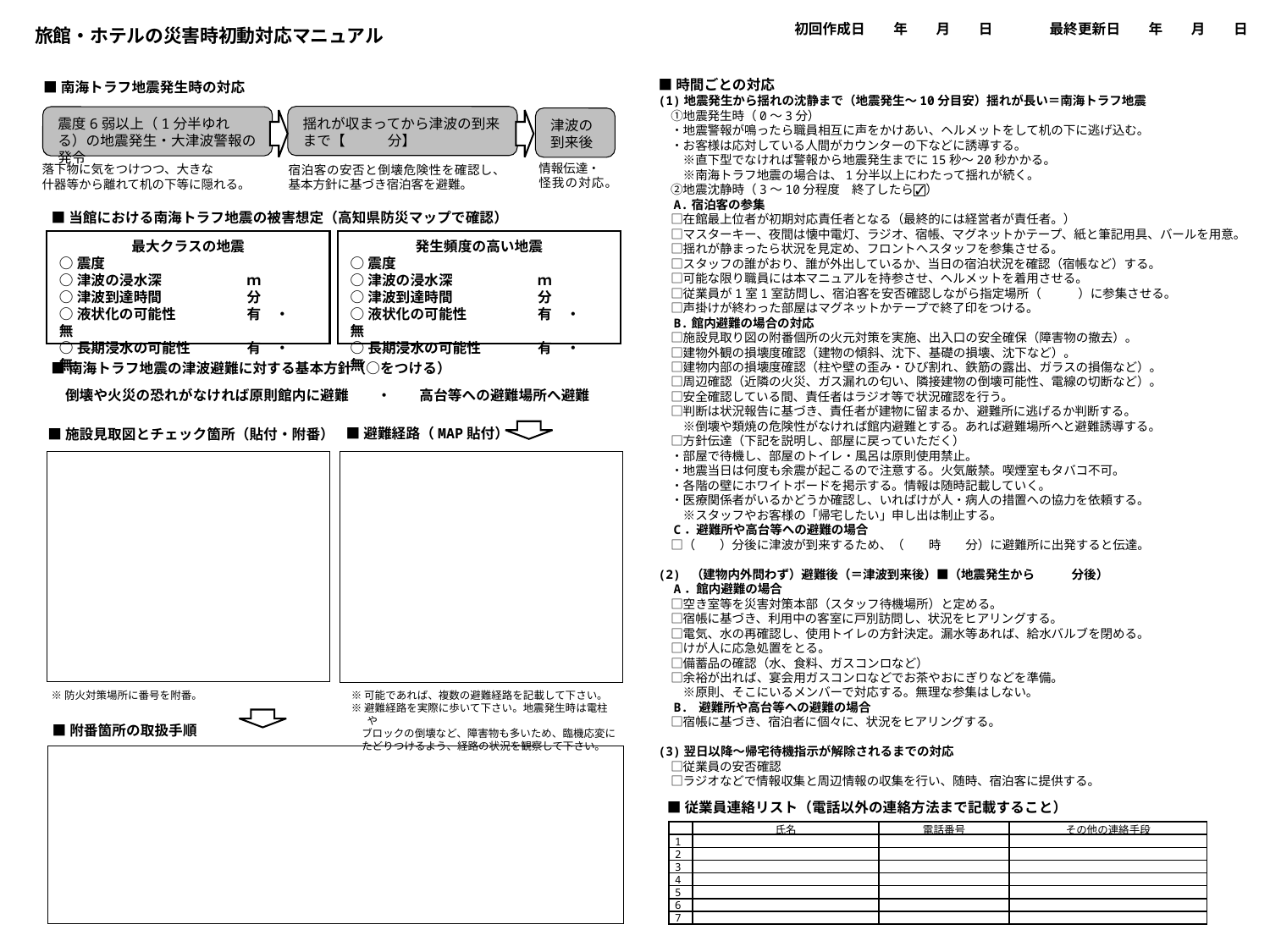

■施設見取り図とチェック箇所（防火対策用）

初回作成日　　年　　月　　日　　　　最終更新日　　年　　月　　日
旅館・ホテルの災害時初動対応マニュアル
■時間ごとの対応
(1)地震発生から揺れの沈静まで（地震発生～10分目安）揺れが長い＝南海トラフ地震
　①地震発生時（0～3分）
　・地震警報が鳴ったら職員相互に声をかけあい、ヘルメットをして机の下に逃げ込む。
　・お客様は応対している人間がカウンターの下などに誘導する。
　　※直下型でなければ警報から地震発生までに15秒～20秒かかる。
　　※南海トラフ地震の場合は、1分半以上にわたって揺れが続く。
　②地震沈静時（3～10分程度　終了したら☑）
　A.宿泊客の参集
　□在館最上位者が初期対応責任者となる（最終的には経営者が責任者。）
　□マスターキー、夜間は懐中電灯、ラジオ、宿帳、マグネットかテープ、紙と筆記用具、バールを用意。
　□揺れが静まったら状況を見定め、フロントへスタッフを参集させる。
　□スタッフの誰がおり、誰が外出しているか、当日の宿泊状況を確認（宿帳など）する。
　□可能な限り職員には本マニュアルを持参させ、ヘルメットを着用させる。
　□従業員が1室1室訪問し、宿泊客を安否確認しながら指定場所（　　　）に参集させる。
　□声掛けが終わった部屋はマグネットかテープで終了印をつける。
　B.館内避難の場合の対応
　□施設見取り図の附番個所の火元対策を実施、出入口の安全確保（障害物の撤去）。
　□建物外観の損壊度確認（建物の傾斜、沈下、基礎の損壊、沈下など）。
　□建物内部の損壊度確認（柱や壁の歪み・ひび割れ、鉄筋の露出、ガラスの損傷など）。
　□周辺確認（近隣の火災、ガス漏れの匂い、隣接建物の倒壊可能性、電線の切断など）。
　□安全確認している間、責任者はラジオ等で状況確認を行う。
　□判断は状況報告に基づき、責任者が建物に留まるか、避難所に逃げるか判断する。
　　※倒壊や類焼の危険性がなければ館内避難とする。あれば避難場所へと避難誘導する。
　□方針伝達（下記を説明し、部屋に戻っていただく）
　・部屋で待機し、部屋のトイレ・風呂は原則使用禁止。
　・地震当日は何度も余震が起こるので注意する。火気厳禁。喫煙室もタバコ不可。
　・各階の壁にホワイトボードを掲示する。情報は随時記載していく。
　・医療関係者がいるかどうか確認し、いればけが人・病人の措置への協力を依頼する。
　　※スタッフやお客様の「帰宅したい」申し出は制止する。
　C．避難所や高台等への避難の場合
　□（　　）分後に津波が到来するため、（　　時　　分）に避難所に出発すると伝達。

(2) （建物内外問わず）避難後（＝津波到来後）■（地震発生から　　　分後）
　A．館内避難の場合
　□空き室等を災害対策本部（スタッフ待機場所）と定める。
　□宿帳に基づき、利用中の客室に戸別訪問し、状況をヒアリングする。
　□電気、水の再確認し、使用トイレの方針決定。漏水等あれば、給水バルブを閉める。
　□けが人に応急処置をとる。
　□備蓄品の確認（水、食料、ガスコンロなど）
　□余裕が出れば、宴会用ガスコンロなどでお茶やおにぎりなどを準備。
　　※原則、そこにいるメンバーで対応する。無理な参集はしない。
　B. 避難所や高台等への避難の場合
　□宿帳に基づき、宿泊者に個々に、状況をヒアリングする。

(3)翌日以降～帰宅待機指示が解除されるまでの対応
　□従業員の安否確認
　□ラジオなどで情報収集と周辺情報の収集を行い、随時、宿泊客に提供する。
■南海トラフ地震発生時の対応
揺れが収まってから津波の到来まで【　　　分】
震度6弱以上（1分半ゆれる）の地震発生・大津波警報の発令
津波の到来後

情報伝達・
怪我の対応。
落下物に気をつけつつ、大きな
什器等から離れて机の下等に隠れる。
宿泊客の安否と倒壊危険性を確認し、基本方針に基づき宿泊客を避難。
■当館における南海トラフ地震の被害想定（高知県防災マップで確認）
最大クラスの地震
○震度
○津波の浸水深　　　　　　ｍ
○津波到達時間　　　　　　分
○液状化の可能性　　　　　有　・　無
○長期浸水の可能性　　　　有　・　無
発生頻度の高い地震
○震度
○津波の浸水深　　　　　　ｍ
○津波到達時間　　　　　　分
○液状化の可能性　　　　　有　・　無
○長期浸水の可能性　　　　有　・　無

■南海トラフ地震の津波避難に対する基本方針（○をつける）

　倒壊や火災の恐れがなければ原則館内に避難　　・　　高台等への避難場所へ避難
■避難経路（MAP貼付）
■施設見取図とチェック箇所（貼付・附番）

※防火対策場所に番号を附番。
※可能であれば、複数の避難経路を記載して下さい。
※避難経路を実際に歩いて下さい。地震発生時は電柱や
　ブロックの倒壊など、障害物も多いため、臨機応変に
　たどりつけるよう、経路の状況を観察して下さい。

■附番箇所の取扱手順

■従業員連絡リスト（電話以外の連絡方法まで記載すること）
|  | 氏名 | 電話番号 | その他の連絡手段 |
| --- | --- | --- | --- |
| 1 |  |  |  |
| 2 |  |  |  |
| 3 |  |  |  |
| 4 |  |  |  |
| 5 |  |  |  |
| 6 |  |  |  |
| 7 |  |  |  |